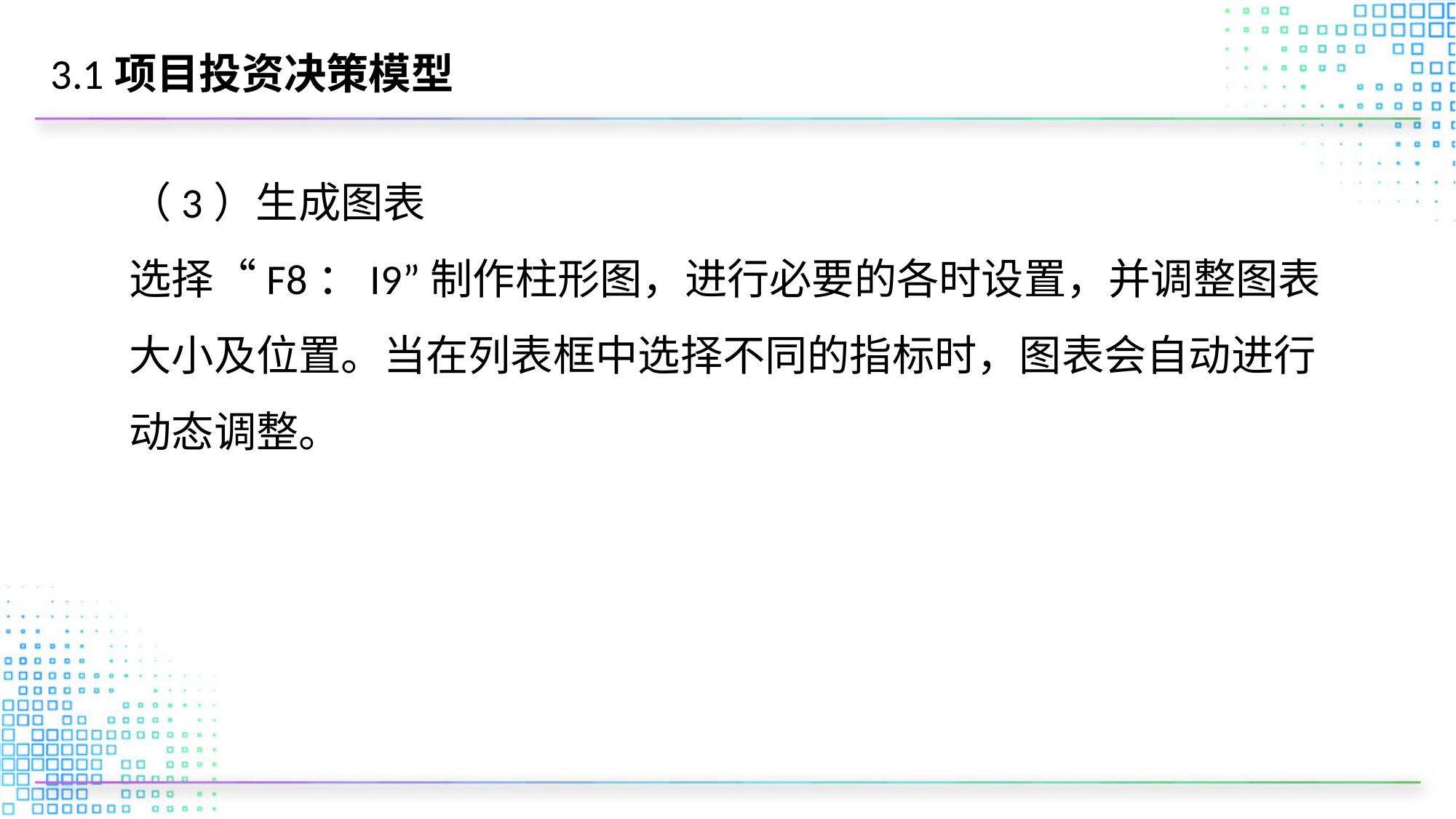

# 3.1项目投资决策模型
（3）生成图表
选择“F8：I9”制作柱形图，进行必要的各时设置，并调整图表大小及位置。当在列表框中选择不同的指标时，图表会自动进行动态调整。